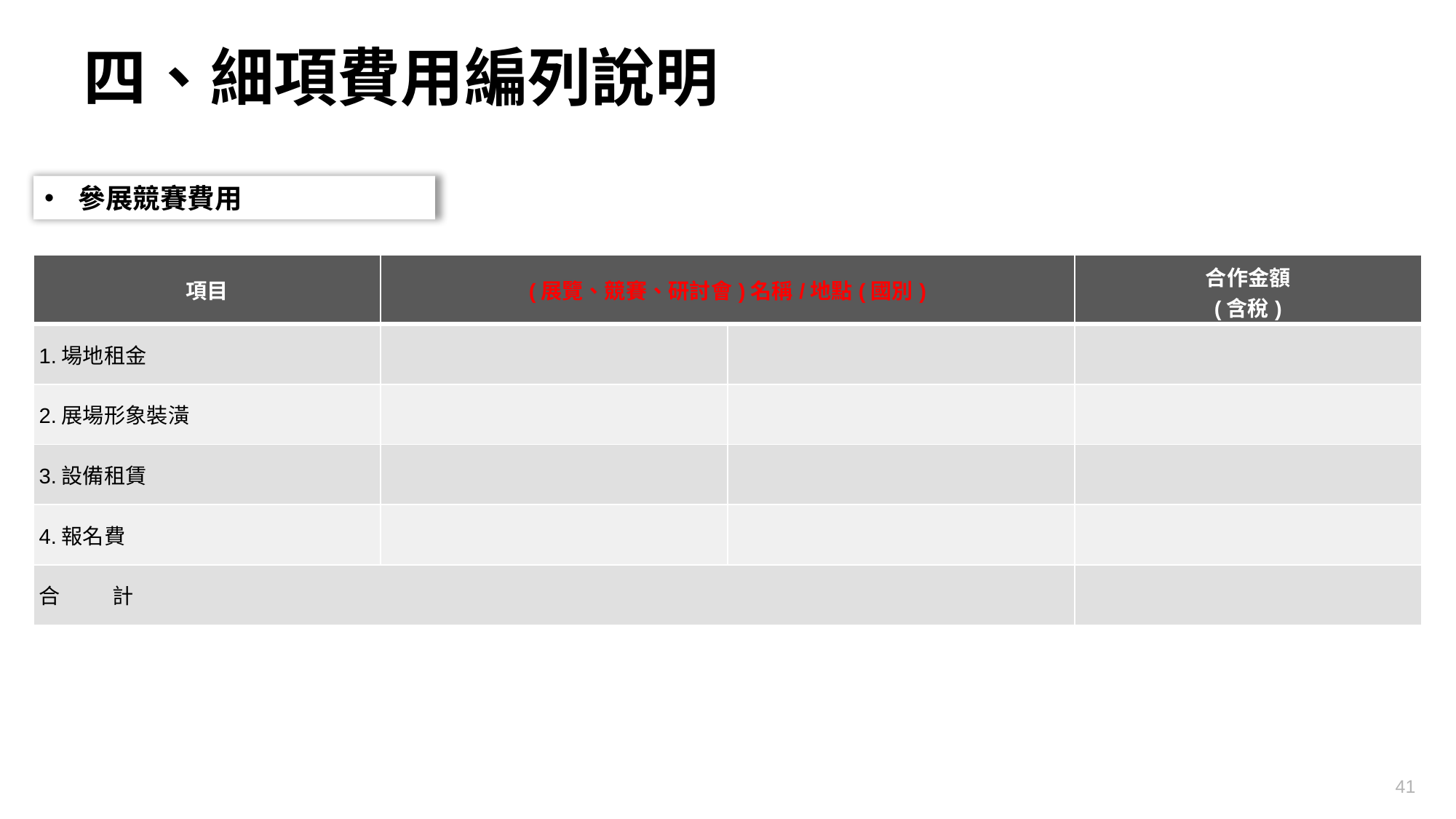

# 四、細項費用編列說明
參展競賽費用
| 項目 | (展覽、競賽、研討會)名稱/地點(國別) |  | 合作金額 (含稅) |
| --- | --- | --- | --- |
| 1.場地租金 |  |  |  |
| 2.展場形象裝潢 |  |  |  |
| 3.設備租賃 |  |  |  |
| 4.報名費 |  |  |  |
| 合 計 |  |  |  |
41